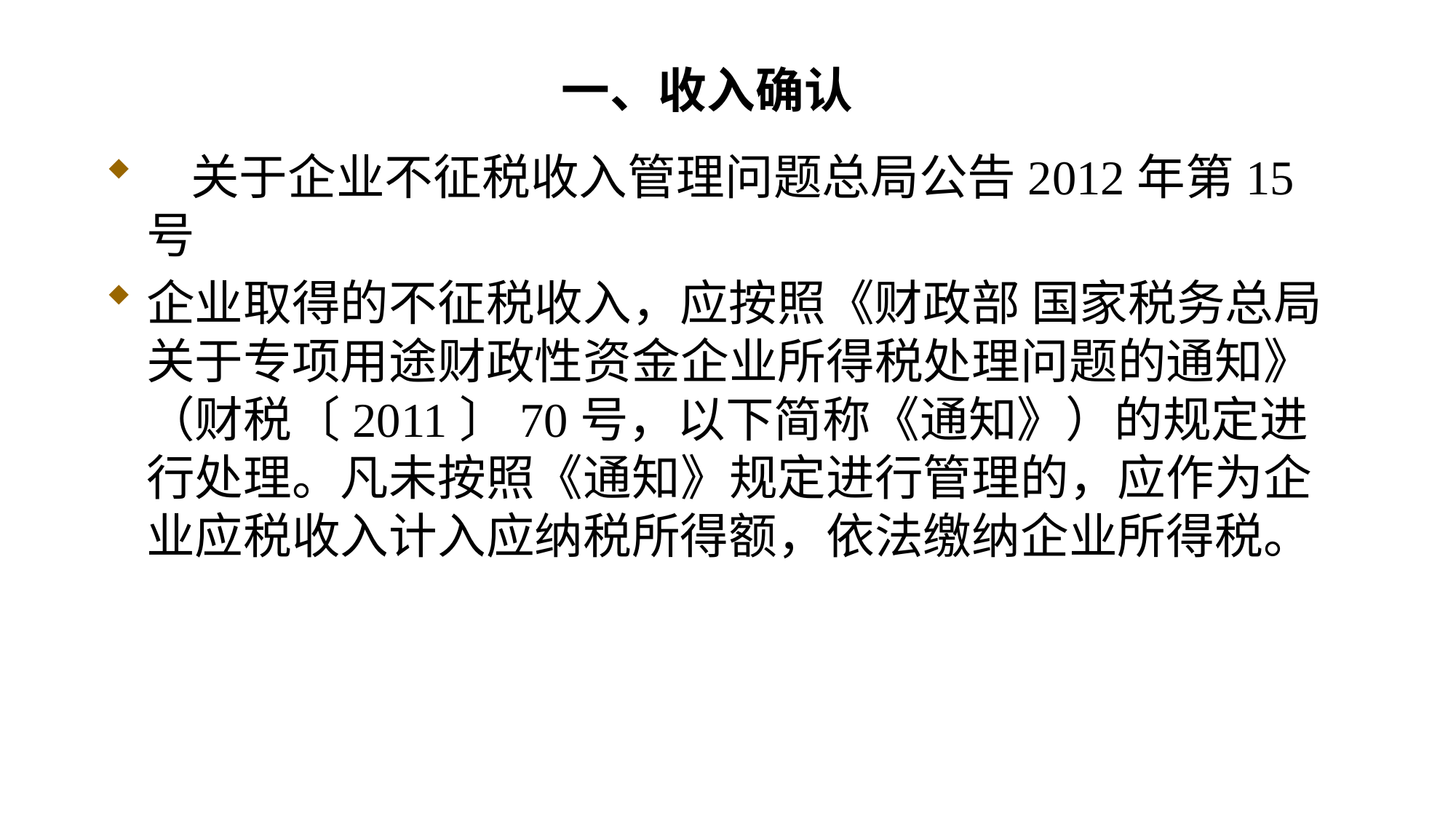

# 一、收入确认
   关于企业不征税收入管理问题总局公告2012年第15号
企业取得的不征税收入，应按照《财政部 国家税务总局关于专项用途财政性资金企业所得税处理问题的通知》（财税〔2011〕70号，以下简称《通知》）的规定进行处理。凡未按照《通知》规定进行管理的，应作为企业应税收入计入应纳税所得额，依法缴纳企业所得税。